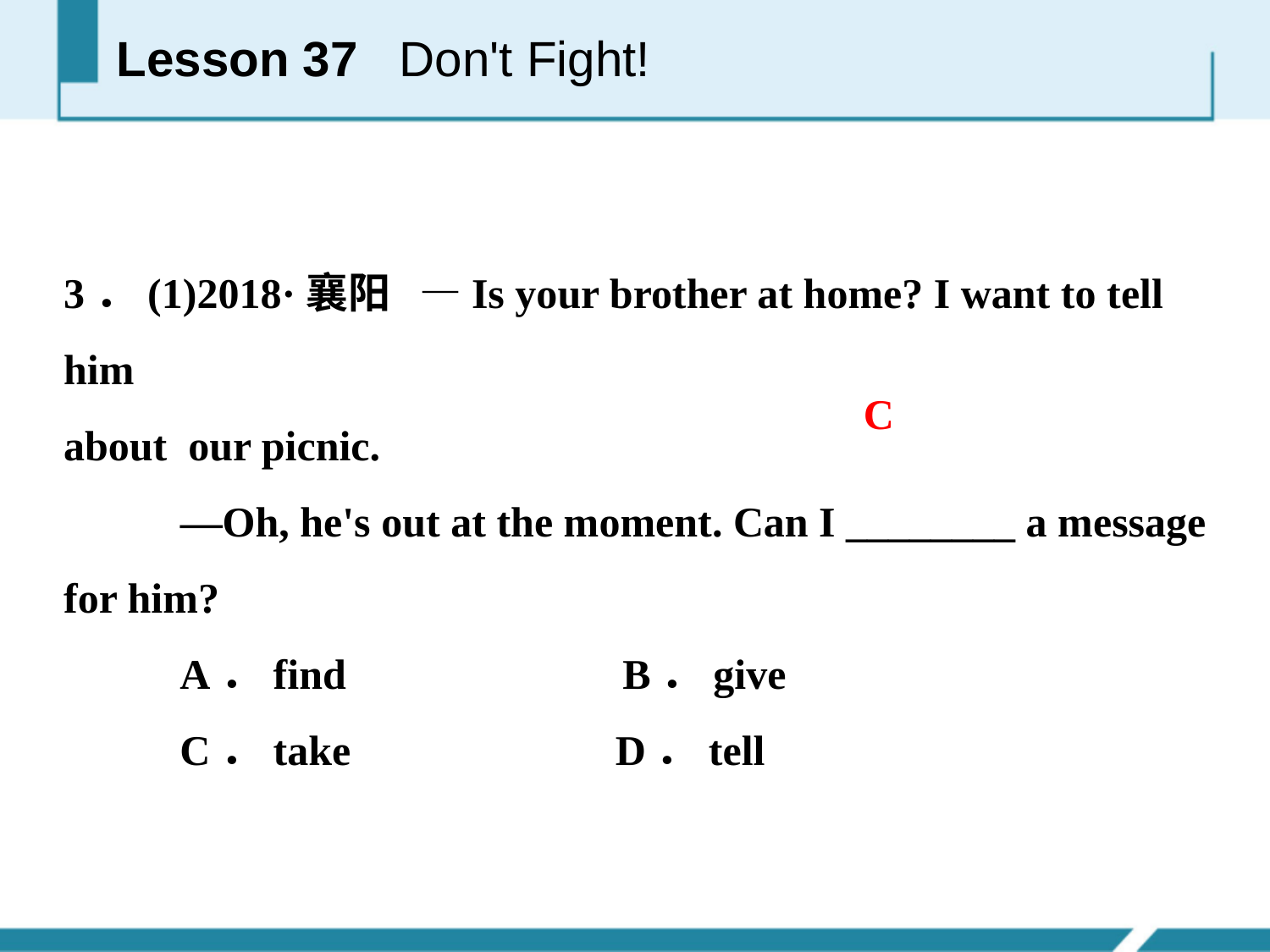

3．(1)2018·襄阳   —Is your brother at home? I want to tell him
about  our picnic.
           —Oh, he's out at the moment. Can I ________ a message for him?
           A．find　　                  B．give
           C．take                         D．tell

C